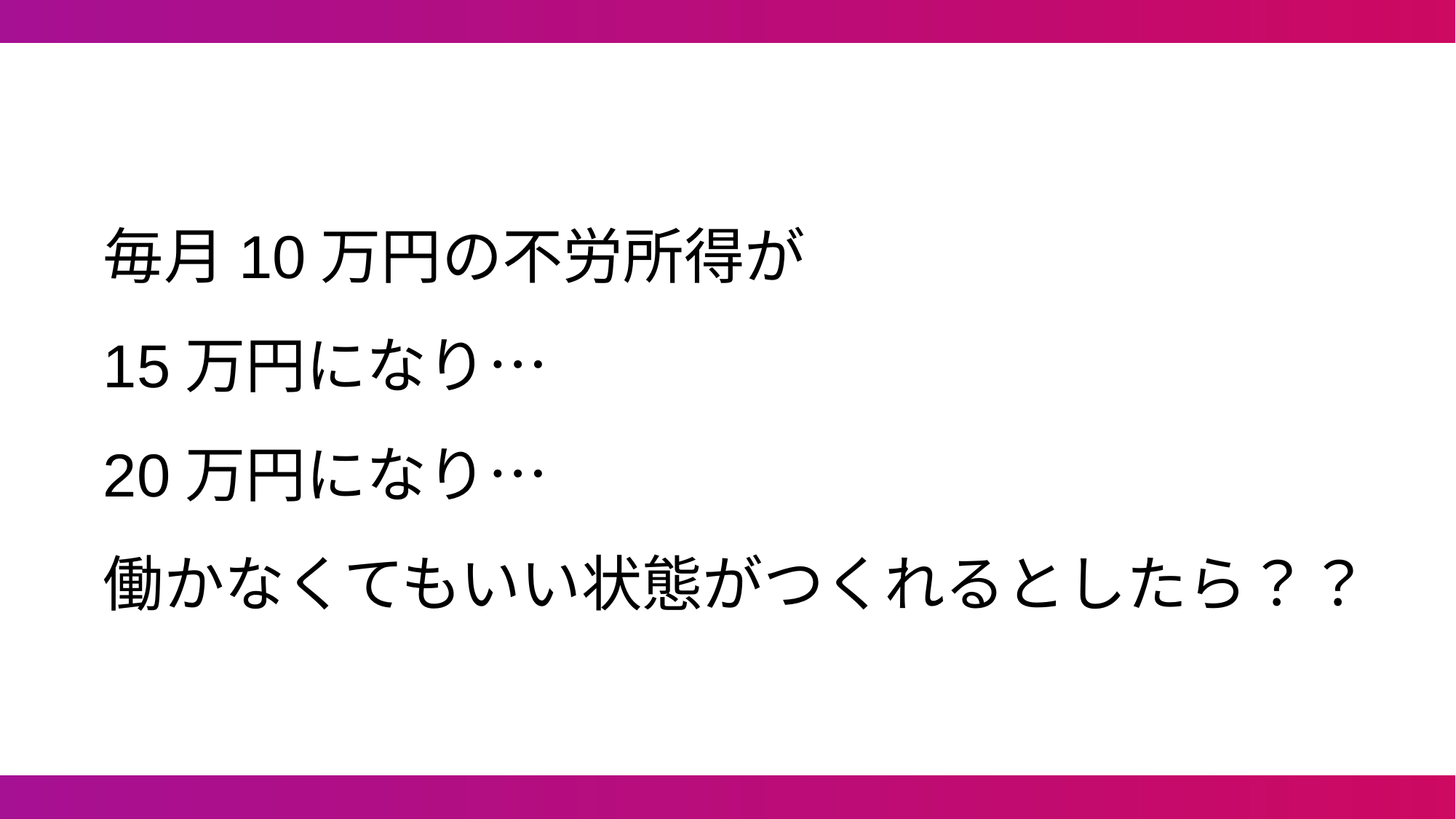

毎月10万円の不労所得が
15万円になり…
20万円になり…
働かなくてもいい状態がつくれるとしたら？？